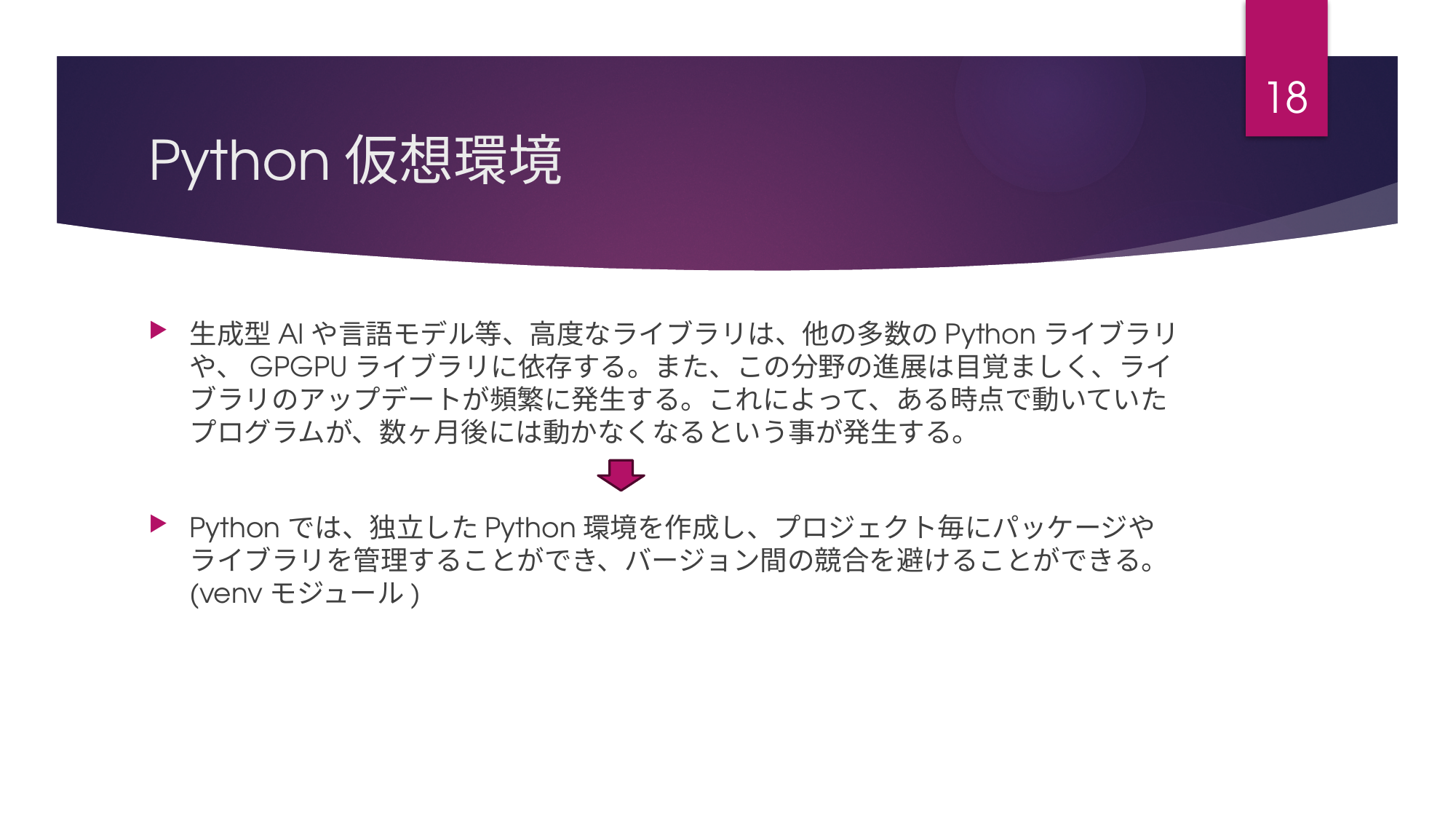

18
# Python仮想環境
生成型AIや言語モデル等、高度なライブラリは、他の多数のPythonライブラリや、GPGPUライブラリに依存する。また、この分野の進展は目覚ましく、ライブラリのアップデートが頻繁に発生する。これによって、ある時点で動いていたプログラムが、数ヶ月後には動かなくなるという事が発生する。

Pythonでは、独立したPython環境を作成し、プロジェクト毎にパッケージやライブラリを管理することができ、バージョン間の競合を避けることができる。(venvモジュール)